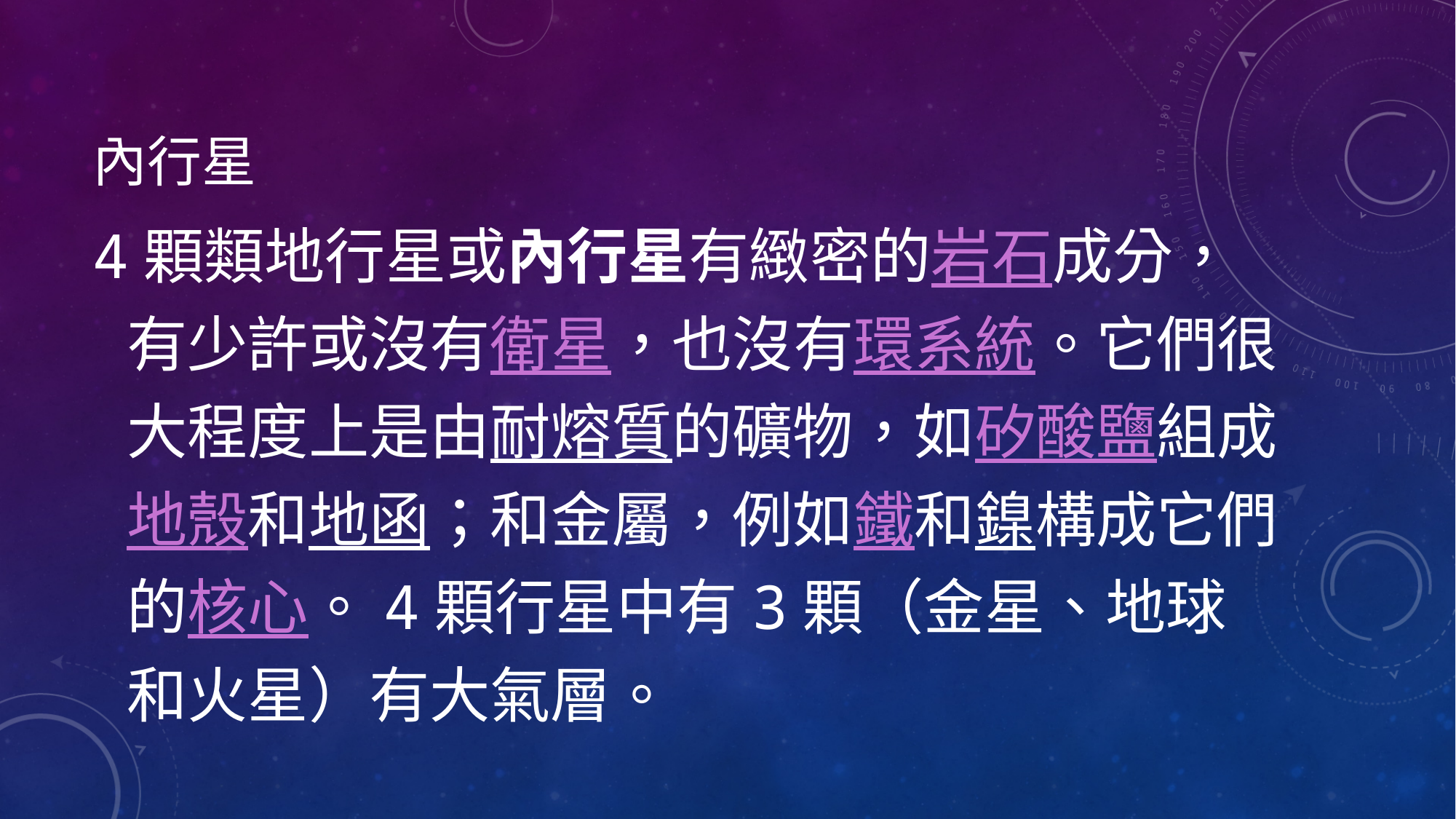

# 內行星
4顆類地行星或內行星有緻密的岩石成分，有少許或沒有衛星，也沒有環系統。它們很大程度上是由耐熔質的礦物，如矽酸鹽組成地殼和地函；和金屬，例如鐵和鎳構成它們的核心。4顆行星中有3顆（金星、地球和火星）有大氣層。